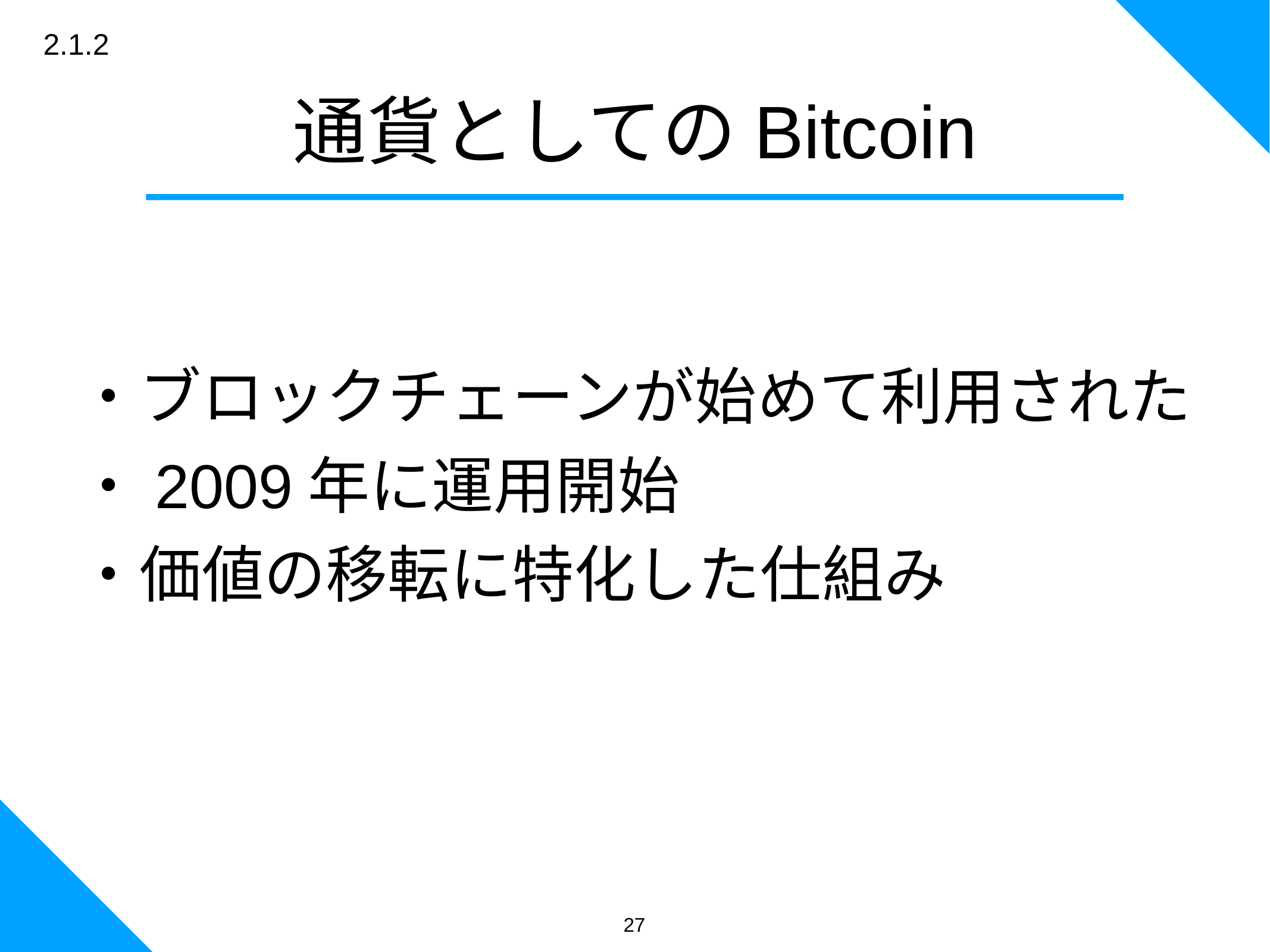

2.1.2
通貨としてのBitcoin
・ブロックチェーンが始めて利用された
・2009年に運用開始
・価値の移転に特化した仕組み
27